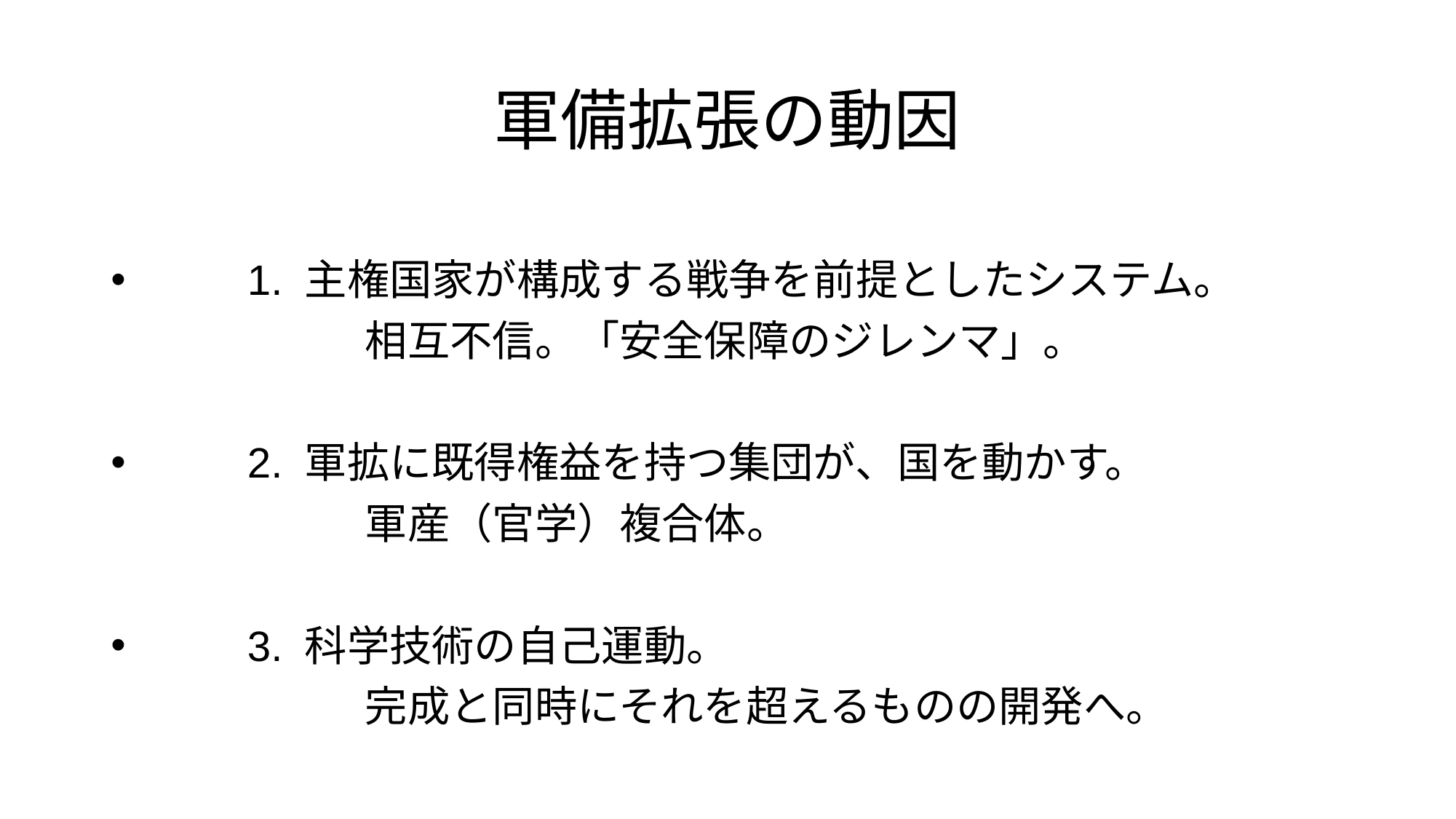

# 軍備拡張の動因
	1. 主権国家が構成する戦争を前提としたシステム。
　　　　　　相互不信。「安全保障のジレンマ」。

	2. 軍拡に既得権益を持つ集団が、国を動かす。
　　　　　　軍産（官学）複合体。

	3. 科学技術の自己運動。
　　　　　　完成と同時にそれを超えるものの開発へ。